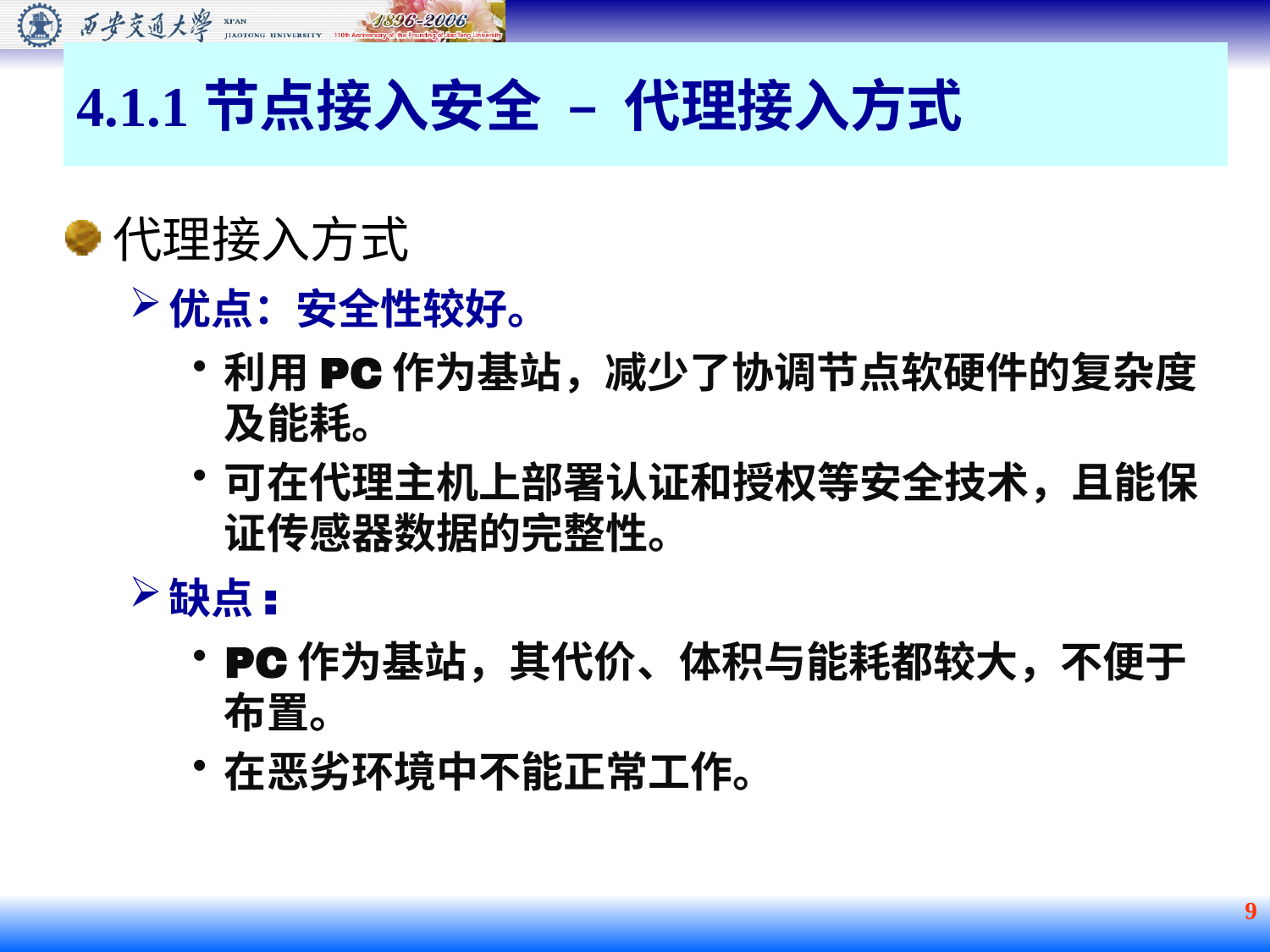

4.1.1节点接入安全  –  代理接入方式
代理接入方式
优点：安全性较好。
利用PC作为基站，减少了协调节点软硬件的复杂度及能耗。
可在代理主机上部署认证和授权等安全技术，且能保证传感器数据的完整性。
缺点:
PC作为基站，其代价、体积与能耗都较大，不便于布置。
在恶劣环境中不能正常工作。
 9